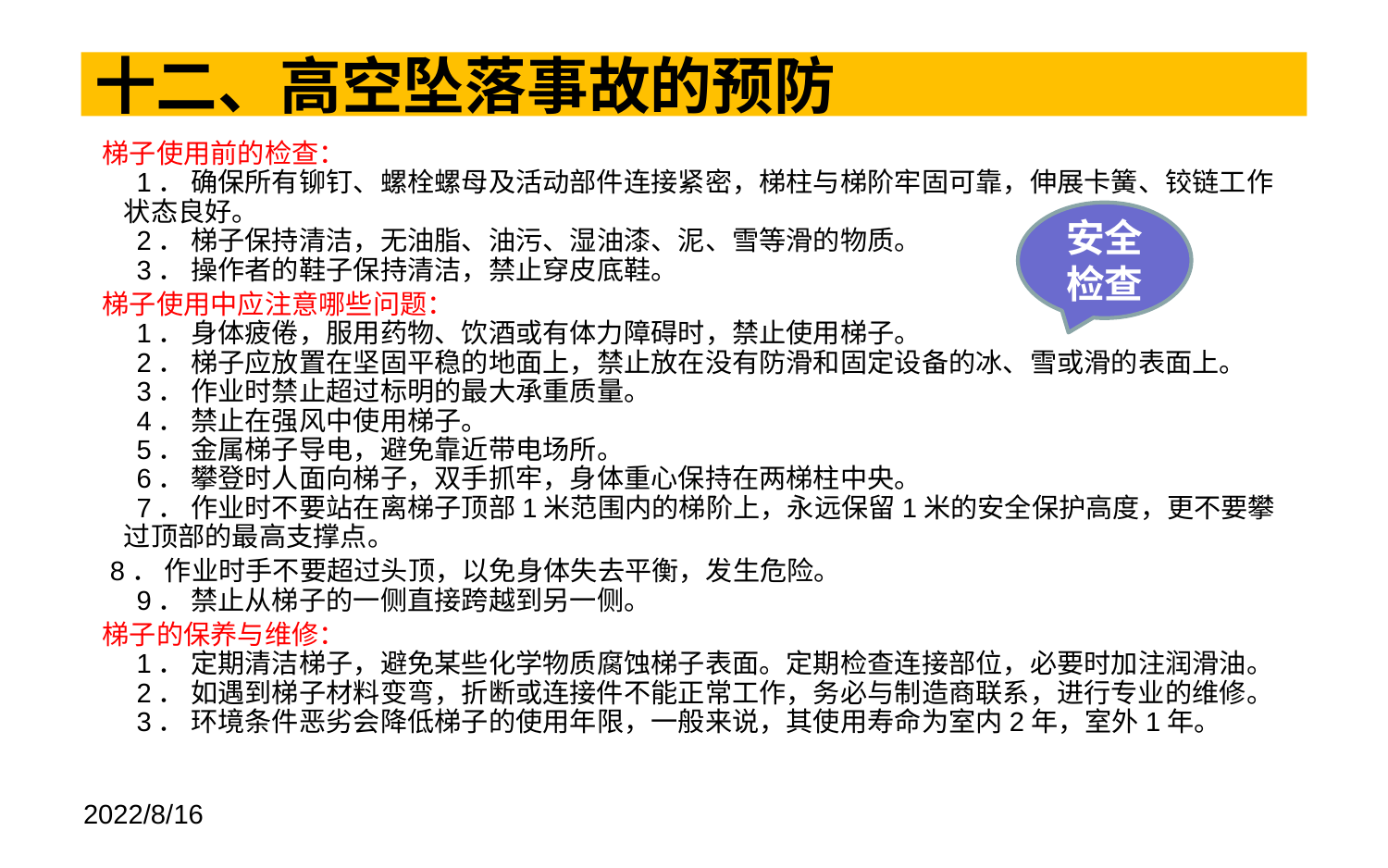

十二、高空坠落事故的预防
    梯子使用前的检查：
 1． 确保所有铆钉、螺栓螺母及活动部件连接紧密，梯柱与梯阶牢固可靠，伸展卡簧、铰链工作状态良好。
 2． 梯子保持清洁，无油脂、油污、湿油漆、泥、雪等滑的物质。
 3． 操作者的鞋子保持清洁，禁止穿皮底鞋。
    梯子使用中应注意哪些问题：
 1． 身体疲倦，服用药物、饮酒或有体力障碍时，禁止使用梯子。
 2． 梯子应放置在坚固平稳的地面上，禁止放在没有防滑和固定设备的冰、雪或滑的表面上。
 3． 作业时禁止超过标明的最大承重质量。
 4． 禁止在强风中使用梯子。
 5． 金属梯子导电，避免靠近带电场所。
 6． 攀登时人面向梯子，双手抓牢，身体重心保持在两梯柱中央。
 7． 作业时不要站在离梯子顶部1米范围内的梯阶上，永远保留1米的安全保护高度，更不要攀过顶部的最高支撑点。
     8． 作业时手不要超过头顶，以免身体失去平衡，发生危险。
 9． 禁止从梯子的一侧直接跨越到另一侧。
    梯子的保养与维修：
 1． 定期清洁梯子，避免某些化学物质腐蚀梯子表面。定期检查连接部位，必要时加注润滑油。
 2． 如遇到梯子材料变弯，折断或连接件不能正常工作，务必与制造商联系，进行专业的维修。
 3． 环境条件恶劣会降低梯子的使用年限，一般来说，其使用寿命为室内2年，室外1年。

安全检查
2022/8/16